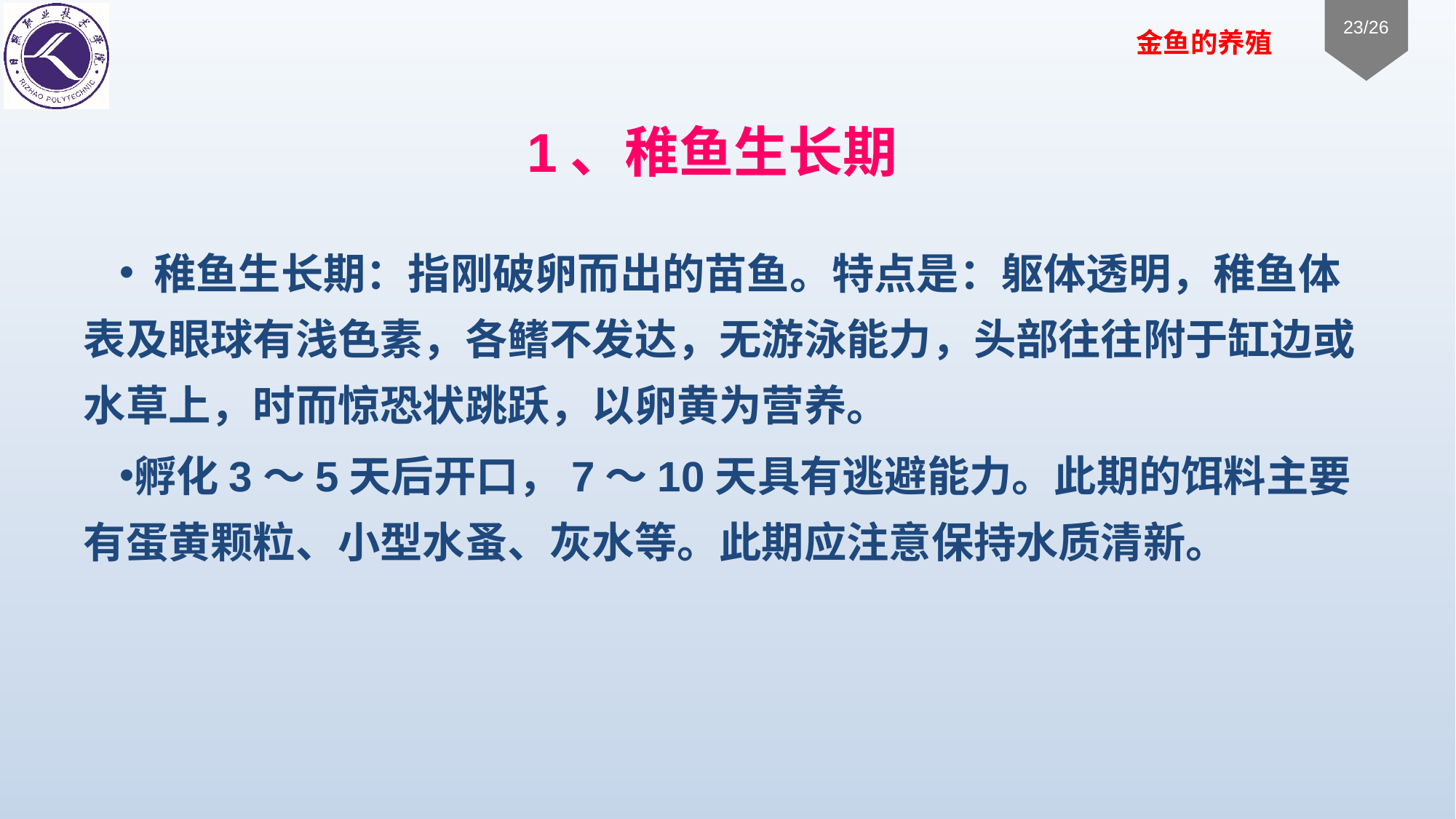

# 1、稚鱼生长期
 稚鱼生长期：指刚破卵而出的苗鱼。特点是：躯体透明，稚鱼体表及眼球有浅色素，各鳍不发达，无游泳能力，头部往往附于缸边或水草上，时而惊恐状跳跃，以卵黄为营养。
孵化3～5天后开口，7～10天具有逃避能力。此期的饵料主要有蛋黄颗粒、小型水蚤、灰水等。此期应注意保持水质清新。